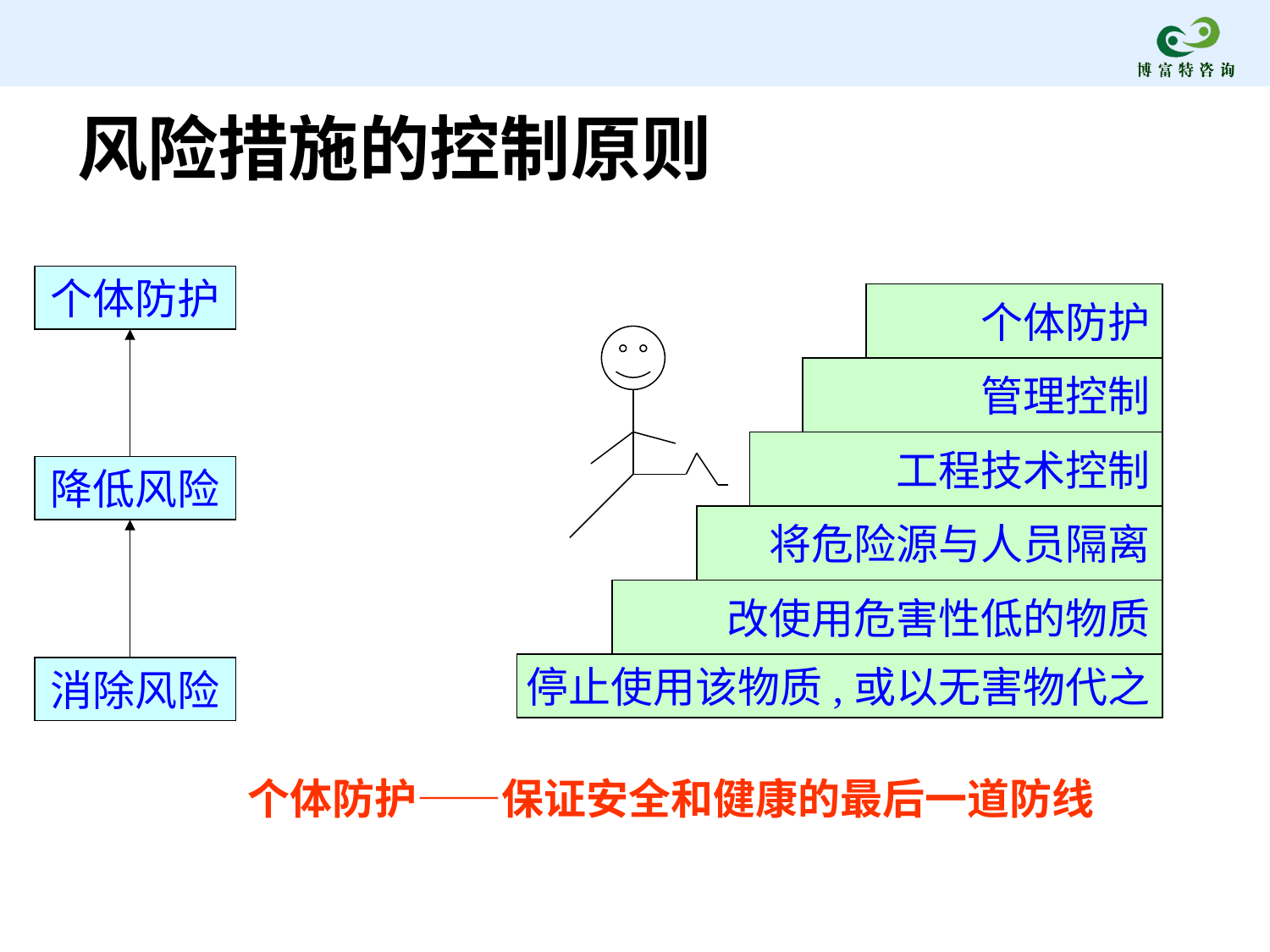

风险措施的控制原则
个体防护
降低风险
消除风险
个体防护
管理控制
工程技术控制
将危险源与人员隔离
改使用危害性低的物质
停止使用该物质,或以无害物代之

个体防护——保证安全和健康的最后一道防线
3